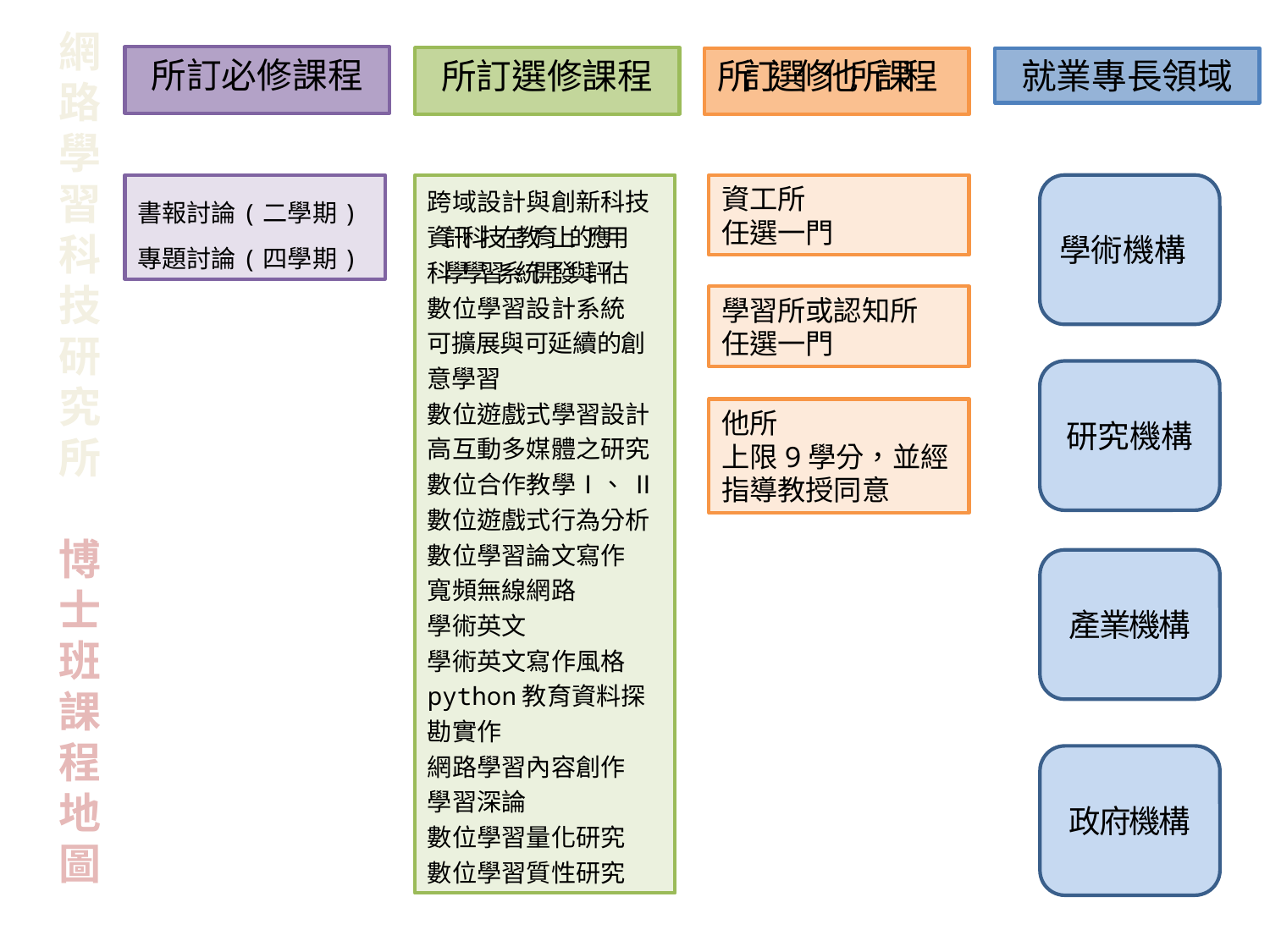

所訂必修課程
所訂選修課程
所訂選修他所課程
就業專長領域
資工所
任選一門
學術機構
書報討論(二學期)
專題討論(四學期)
跨域設計與創新科技資訊科技在教育上的應用
科學學習系統開發與評估
數位學習設計系統
可擴展與可延續的創意學習
數位遊戲式學習設計
高互動多媒體之研究
數位合作教學Ⅰ、 Ⅱ
數位遊戲式行為分析
數位學習論文寫作
寬頻無線網路
學術英文
學術英文寫作風格
python教育資料探勘實作
網路學習內容創作
學習深論
數位學習量化研究
數位學習質性研究
學習所或認知所
任選一門
# 網路學習科技研究所 博士班課程地圖
研究機構
他所
上限9學分，並經指導教授同意
產業機構
政府機構